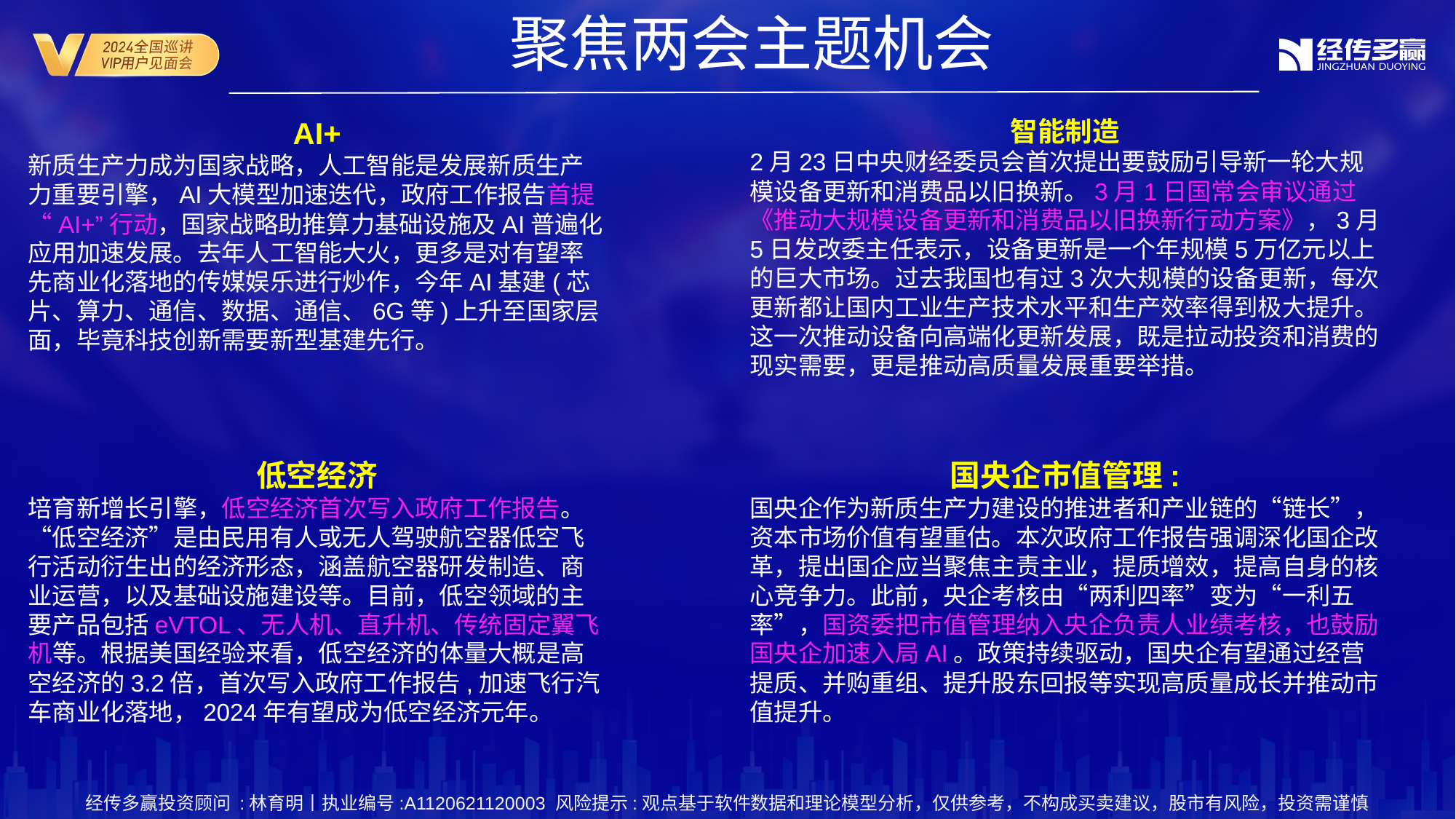

聚焦两会主题机会
AI+
新质生产力成为国家战略，人工智能是发展新质生产力重要引擎，AI大模型加速迭代，政府工作报告首提“AI+”行动，国家战略助推算力基础设施及AI普遍化应用加速发展。去年人工智能大火，更多是对有望率先商业化落地的传媒娱乐进行炒作，今年AI基建(芯片、算力、通信、数据、通信、6G等)上升至国家层面，毕竟科技创新需要新型基建先行。
智能制造
2月23日中央财经委员会首次提出要鼓励引导新一轮大规模设备更新和消费品以旧换新。3月1日国常会审议通过《推动大规模设备更新和消费品以旧换新行动方案》，3月5日发改委主任表示，设备更新是一个年规模5万亿元以上的巨大市场。过去我国也有过3次大规模的设备更新，每次更新都让国内工业生产技术水平和生产效率得到极大提升。这一次推动设备向高端化更新发展，既是拉动投资和消费的现实需要，更是推动高质量发展重要举措。
低空经济
培育新增长引擎，低空经济首次写入政府工作报告。“低空经济”是由民用有人或无人驾驶航空器低空飞行活动衍生出的经济形态，涵盖航空器研发制造、商业运营，以及基础设施建设等。目前，低空领域的主要产品包括eVTOL、无人机、直升机、传统固定翼飞机等。根据美国经验来看，低空经济的体量大概是高空经济的3.2倍，首次写入政府工作报告,加速飞行汽车商业化落地，2024年有望成为低空经济元年。
国央企市值管理:
国央企作为新质生产力建设的推进者和产业链的“链长”，资本市场价值有望重估。本次政府工作报告强调深化国企改革，提出国企应当聚焦主责主业，提质增效，提高自身的核心竞争力。此前，央企考核由“两利四率”变为“一利五率”，国资委把市值管理纳入央企负责人业绩考核，也鼓励国央企加速入局AI。政策持续驱动，国央企有望通过经营提质、并购重组、提升股东回报等实现高质量成长并推动市值提升。